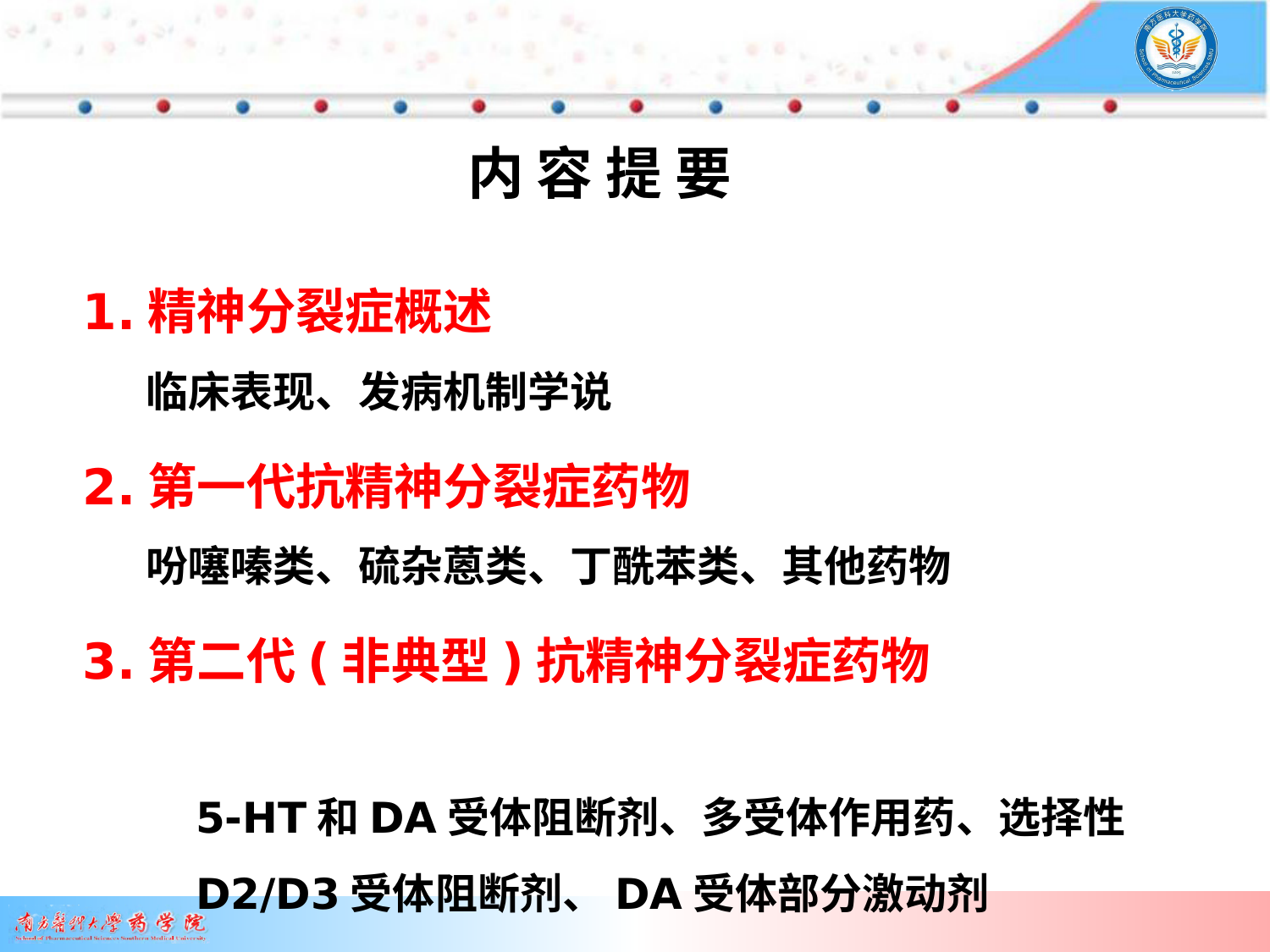

内 容 提 要
1.精神分裂症概述
临床表现、发病机制学说
2.第一代抗精神分裂症药物
吩噻嗪类、硫杂蒽类、丁酰苯类、其他药物
3.第二代(非典型)抗精神分裂症药物
    5-HT和DA受体阻断剂、多受体作用药、选择性D2/D3受体阻断剂、DA受体部分激动剂